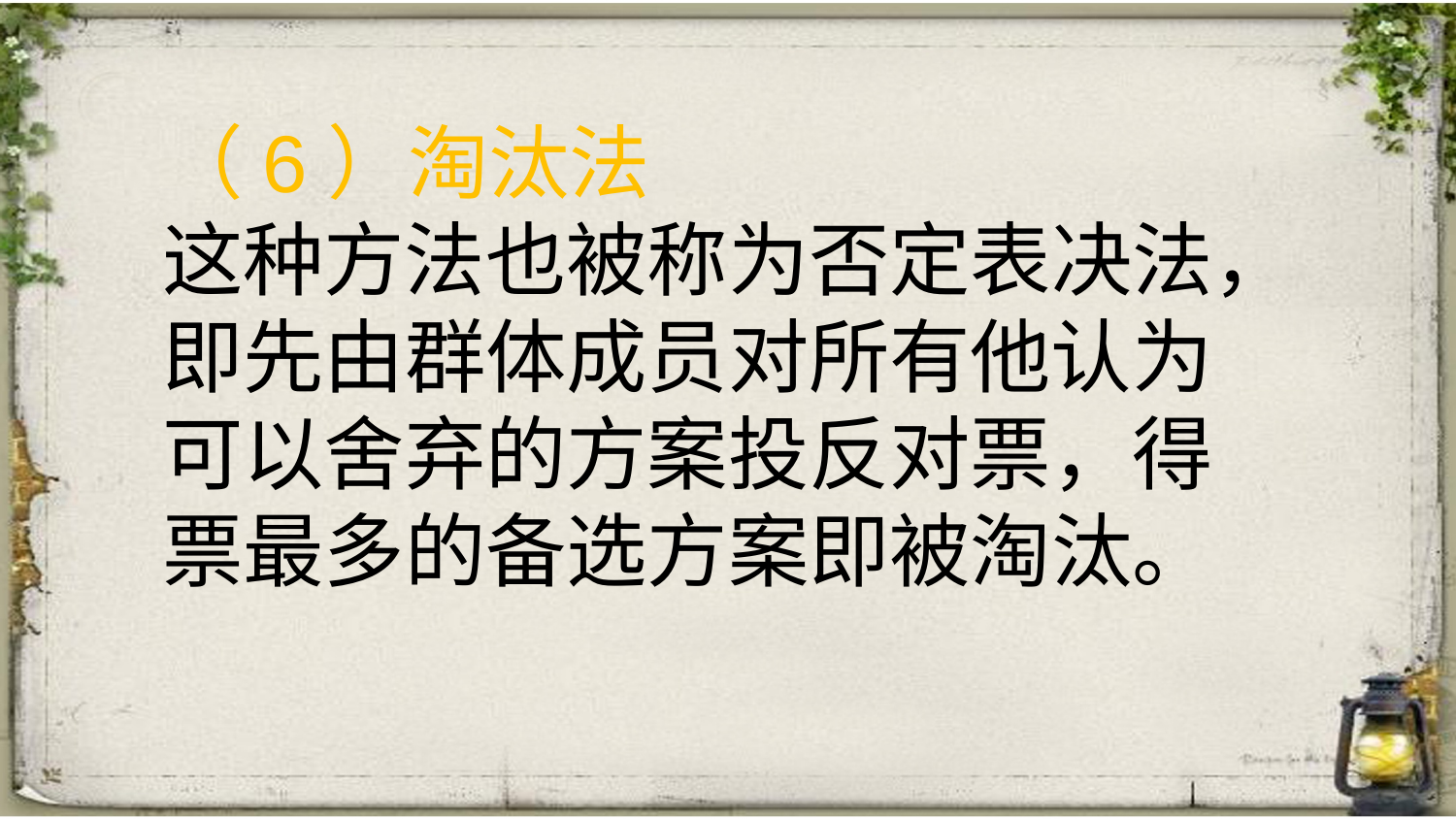

（6）淘汰法
这种方法也被称为否定表决法，即先由群体成员对所有他认为可以舍弃的方案投反对票，得票最多的备选方案即被淘汰。